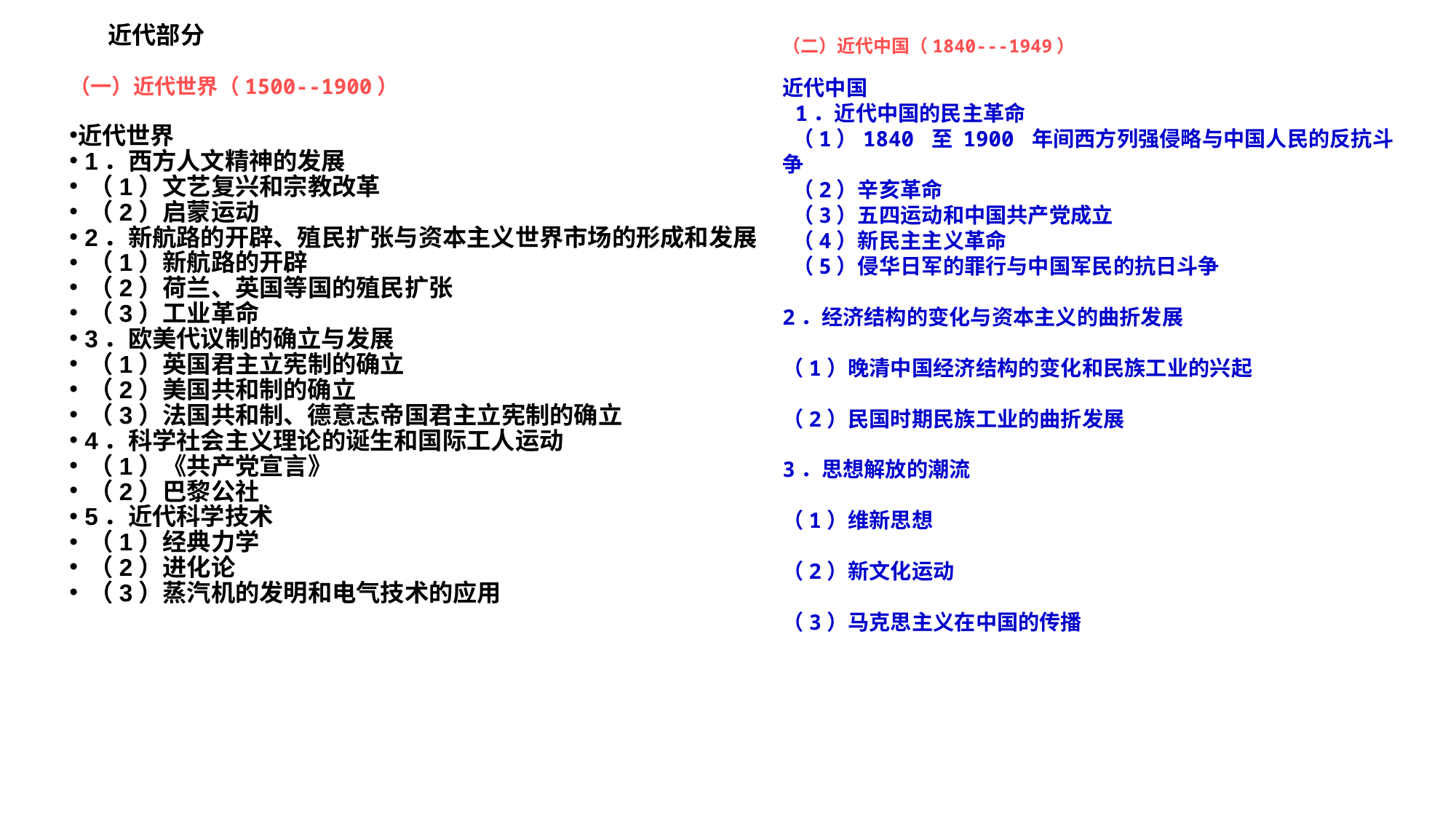

近代部分

（一）近代世界（1500--1900）

近代世界
 1．西方人文精神的发展
 （1）文艺复兴和宗教改革
 （2）启蒙运动
 2．新航路的开辟、殖民扩张与资本主义世界市场的形成和发展
 （1）新航路的开辟
 （2）荷兰、英国等国的殖民扩张
 （3）工业革命
 3．欧美代议制的确立与发展
 （1）英国君主立宪制的确立
 （2）美国共和制的确立
 （3）法国共和制、德意志帝国君主立宪制的确立
 4．科学社会主义理论的诞生和国际工人运动
 （1）《共产党宣言》
 （2）巴黎公社
 5．近代科学技术
 （1）经典力学
 （2）进化论
 （3）蒸汽机的发明和电气技术的应用
（二）近代中国（1840---1949）

近代中国
 1．近代中国的民主革命
 （1）1840 至 1900 年间西方列强侵略与中国人民的反抗斗争
 （2）辛亥革命
 （3）五四运动和中国共产党成立
 （4）新民主主义革命
 （5）侵华日军的罪行与中国军民的抗日斗争

2．经济结构的变化与资本主义的曲折发展

（1）晚清中国经济结构的变化和民族工业的兴起

（2）民国时期民族工业的曲折发展

3．思想解放的潮流

（1）维新思想

（2）新文化运动

（3）马克思主义在中国的传播